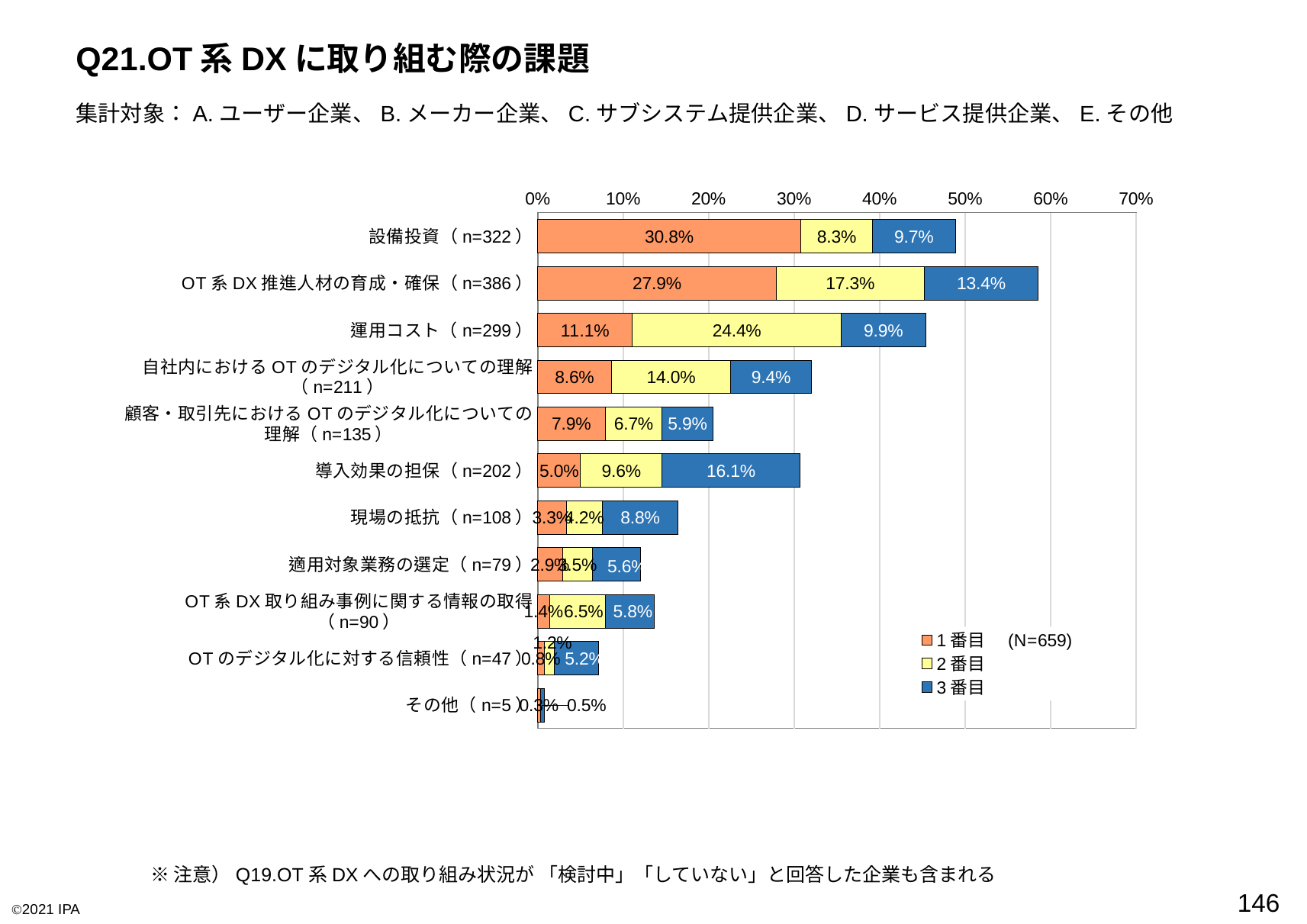

Q21.OT系DXに取り組む際の課題
集計対象：A.ユーザー企業、B.メーカー企業、C.サブシステム提供企業、D.サービス提供企業、E.その他

### Chart

| Category | 1番目　(N=659) | 2番目 | 3番目 |
|---|---|---|---|
| 設備投資（n=322） | 0.30804248861911987 | 0.0834597875569044 | 0.09711684370257967 |
| OT系DX推進人材の育成・確保（n=386） | 0.27921092564491656 | 0.17298937784522003 | 0.13353566009104703 |
| 運用コスト（n=299） | 0.11077389984825493 | 0.24430955993930198 | 0.09863429438543247 |
| 自社内におけるOTのデジタル化についての理解（n=211） | 0.08649468892261002 | 0.13960546282245828 | 0.09408194233687406 |
| 顧客・取引先におけるOTのデジタル化についての理解（n=135） | 0.07890743550834597 | 0.06676783004552352 | 0.05918057663125948 |
| 導入効果の担保（n=202） | 0.05007587253414264 | 0.09559939301972686 | 0.16084977238239756 |
| 現場の抵抗（n=108） | 0.03338391502276176 | 0.042488619119878605 | 0.08801213960546282 |
| 適用対象業務の選定（n=79） | 0.028831562974203338 | 0.03490136570561457 | 0.05614567526555387 |
| OT系DX取り組み事例に関する情報の取得（n=90） | 0.013657056145675266 | 0.06525037936267071 | 0.057663125948406675 |
| OTのデジタル化に対する信頼性（n=47） | 0.007587253414264037 | 0.012139605462822459 | 0.051593323216995446 |
| その他（n=5） | 0.0030349013657056147 | 0.0 | 0.004552352048558422 |
※注意）Q19.OT系DXへの取り組み状況が 「検討中」「していない」と回答した企業も含まれる